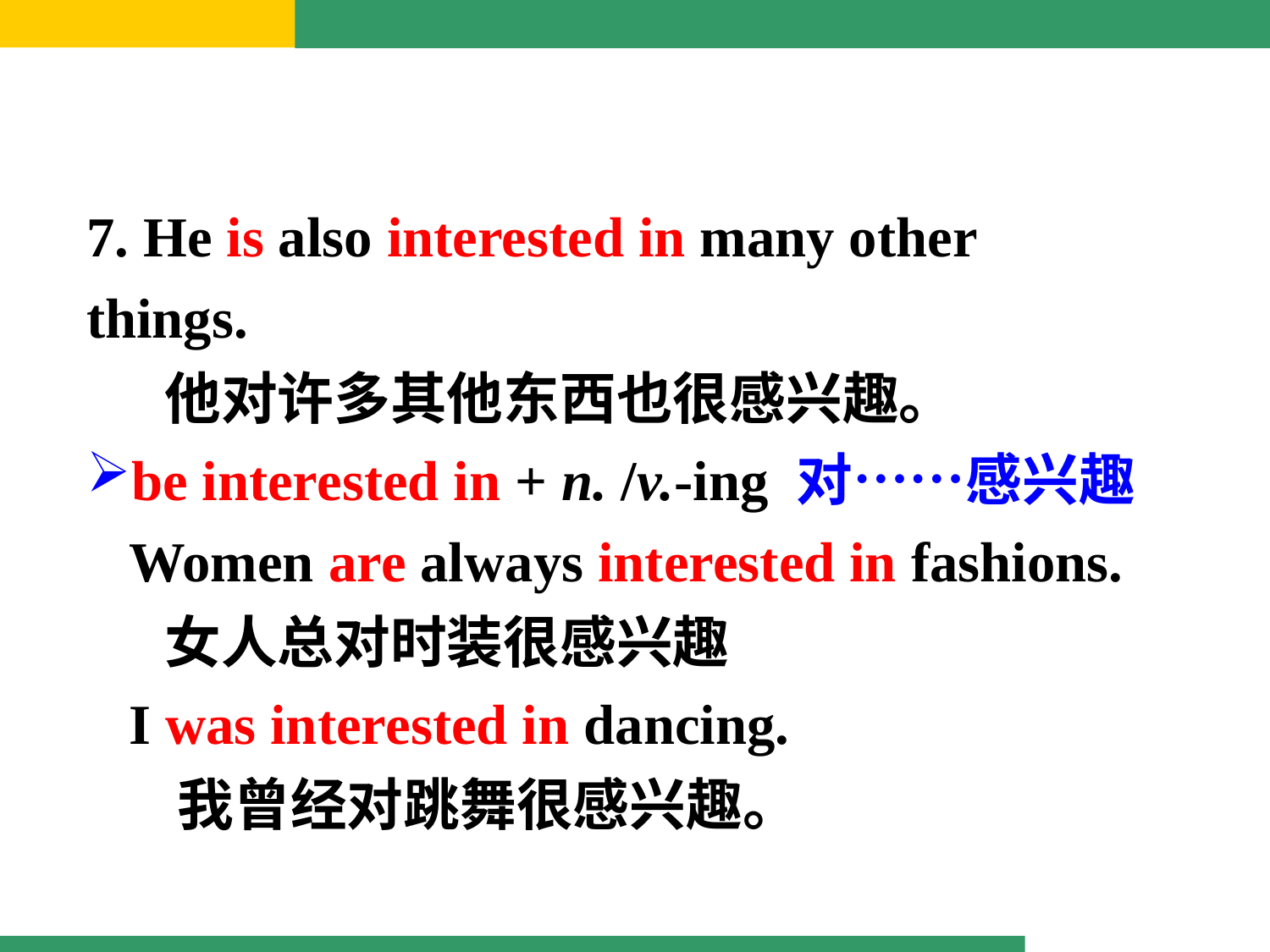

7. He is also interested in many other things.
     他对许多其他东西也很感兴趣。
be interested in + n. /v.-ing 对……感兴趣
   Women are always interested in fashions.
     女人总对时装很感兴趣
   I was interested in dancing.
      我曾经对跳舞很感兴趣。